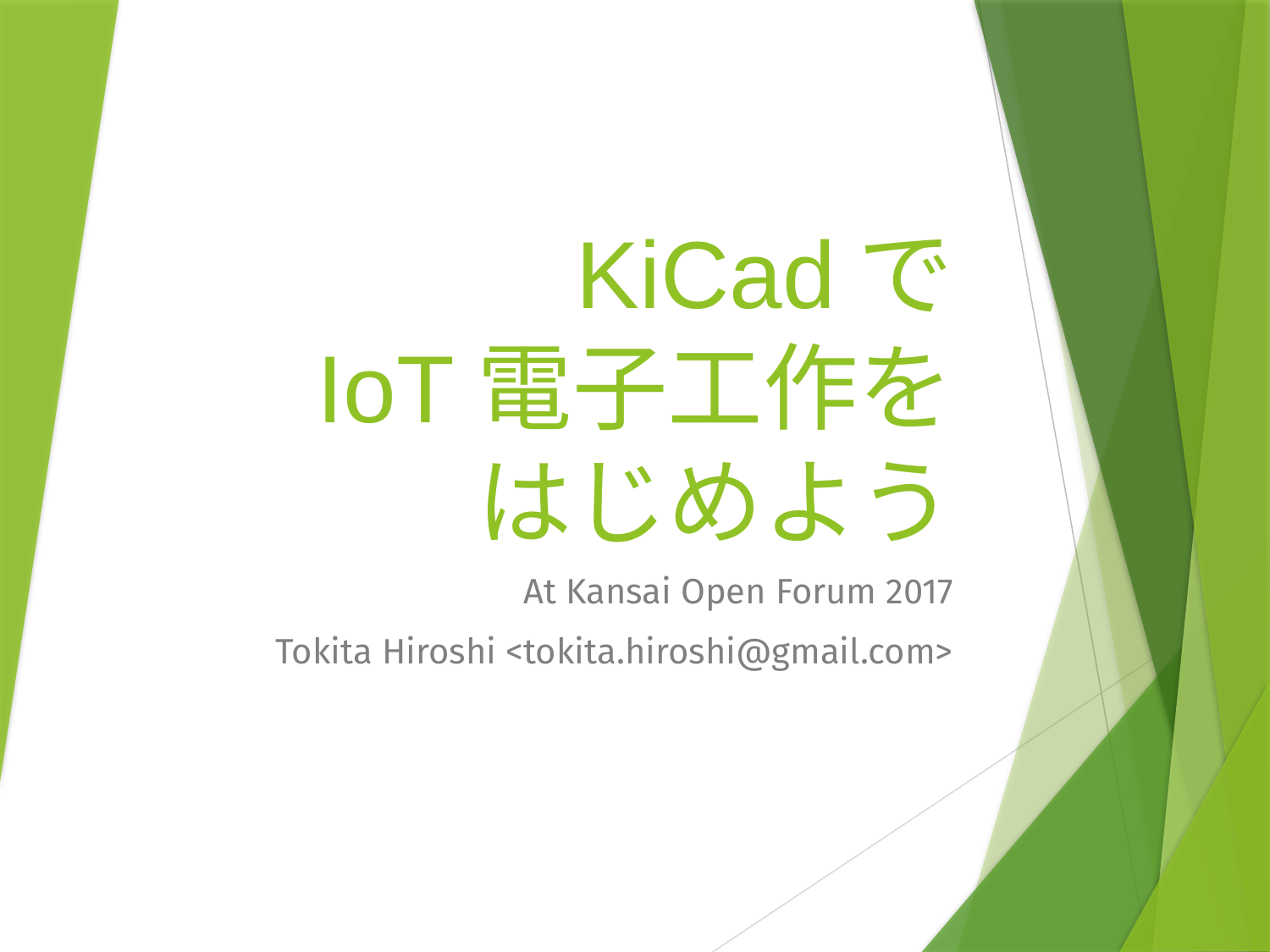

# KiCadで IoT電子工作を はじめよう
At Kansai Open Forum 2017
Tokita Hiroshi <tokita.hiroshi@gmail.com>